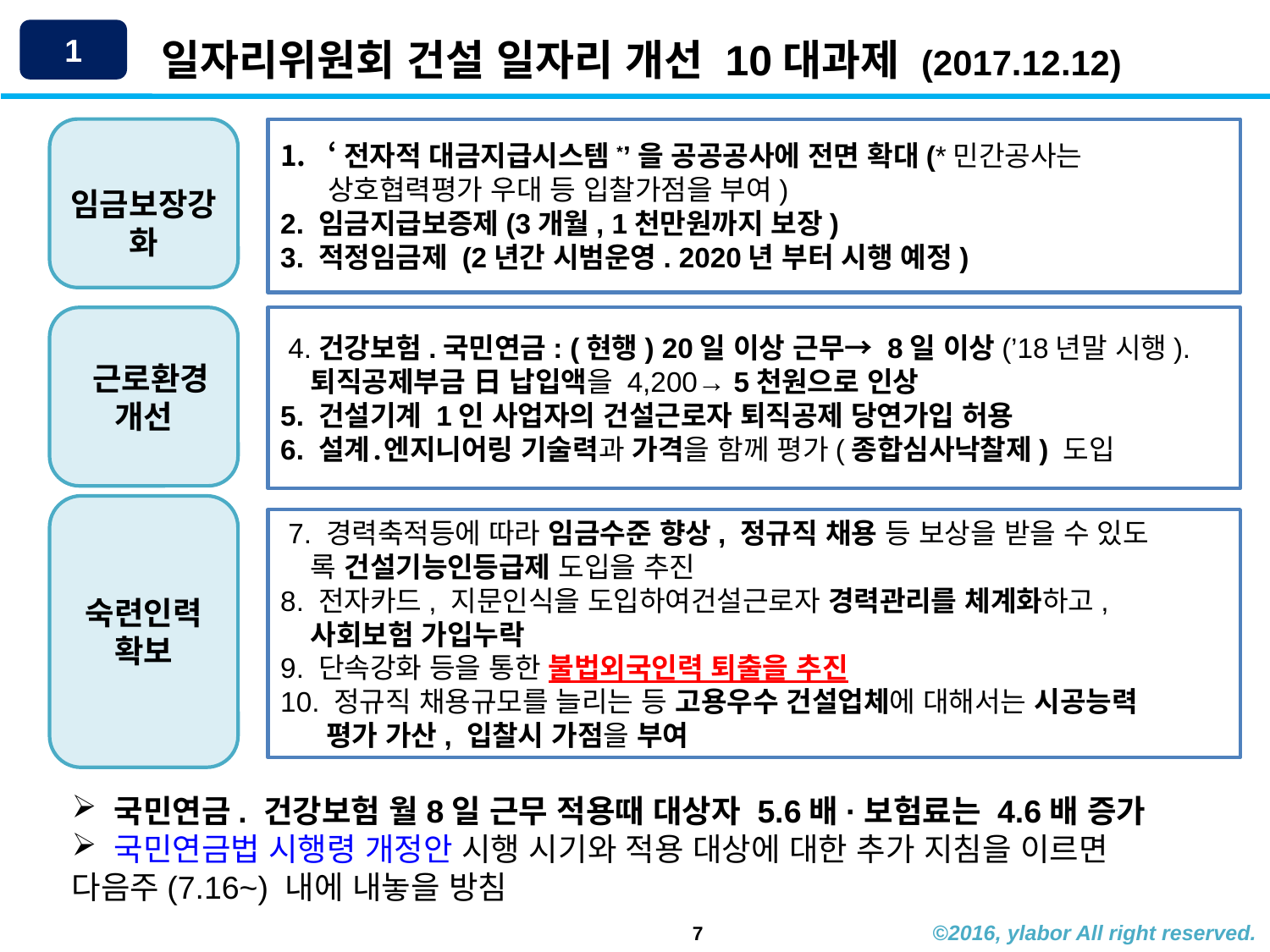

1
# 일자리위원회 건설 일자리 개선 10대과제 (2017.12.12)
‘전자적 대금지급시스템*’을 공공공사에 전면 확대(*민간공사는  상호협력평가 우대 등 입찰가점을 부여)
2. 임금지급보증제(3개월, 1천만원까지 보장)
3. 적정임금제 (2년간 시범운영. 2020년 부터 시행 예정)
 임금보장강화
 근로환경
개선
 4.건강보험.국민연금: (현행) 20일 이상 근무→ 8일 이상(’18년말 시행).
   퇴직공제부금 日 납입액을 4,200→ 5천원으로 인상
5. 건설기계 1인 사업자의 건설근로자 퇴직공제 당연가입 허용
6. 설계․엔지니어링 기술력과 가격을 함께 평가(종합심사낙찰제) 도입
숙련인력확보
 7. 경력축적등에 따라 임금수준 향상, 정규직 채용 등 보상을 받을 수 있도
   록 건설기능인등급제 도입을 추진
8. 전자카드, 지문인식을 도입하여건설근로자 경력관리를 체계화하고,
   사회보험 가입누락
9. 단속강화 등을 통한 불법외국인력 퇴출을 추진
10. 정규직 채용규모를 늘리는 등 고용우수 건설업체에 대해서는 시공능력
     평가 가산, 입찰시 가점을 부여
 국민연금. 건강보험 월8일 근무 적용때 대상자 5.6배·보험료는 4.6배 증가
 국민연금법 시행령 개정안 시행 시기와 적용 대상에 대한 추가 지침을 이르면 다음주(7.16~) 내에 내놓을 방침
7